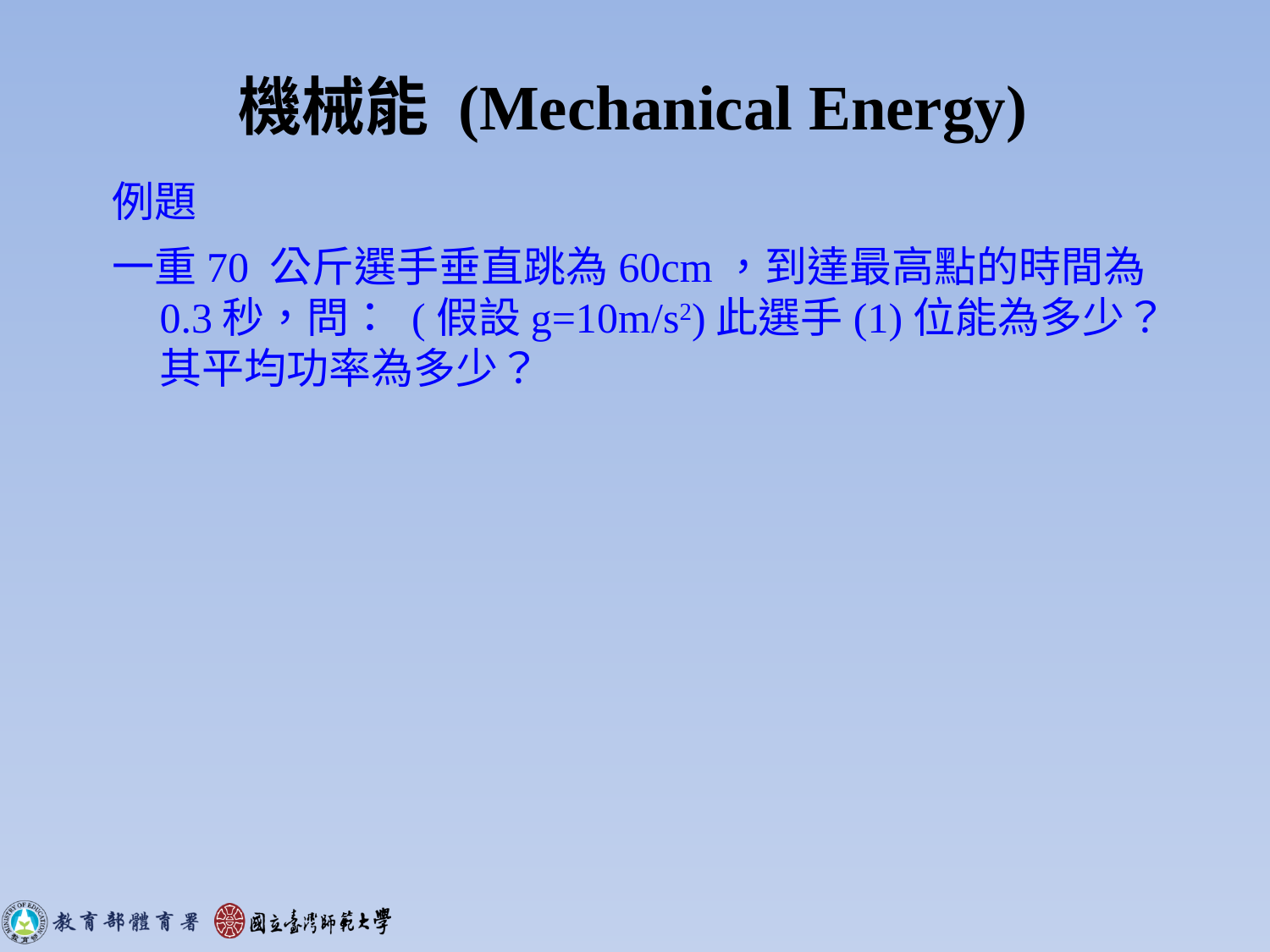

機械能 (Mechanical Energy)
例題
一重70 公斤選手垂直跳為60cm，到達最高點的時間為0.3秒，問： (假設g=10m/s2)此選手(1)位能為多少？其平均功率為多少？